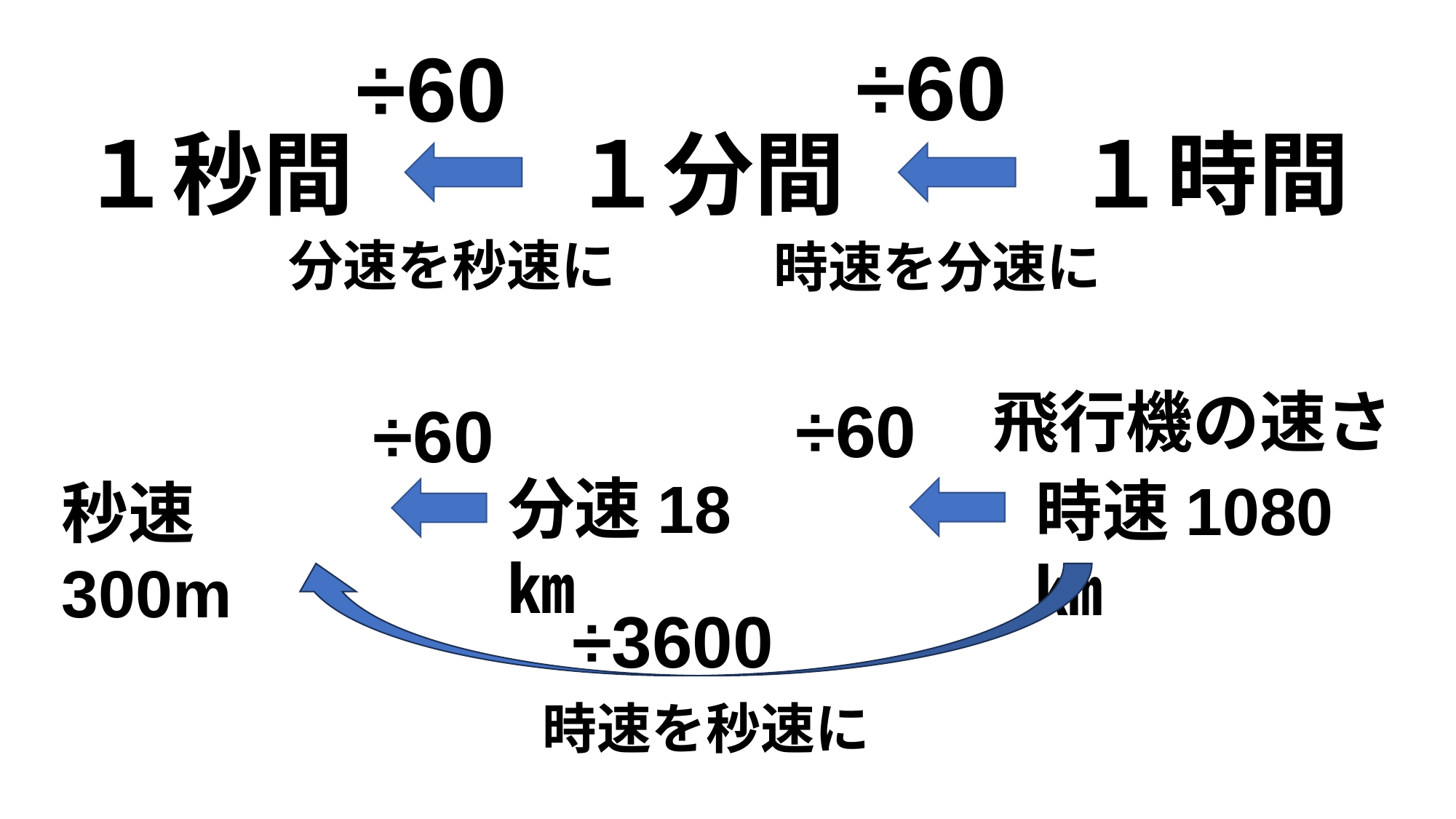

÷60
÷60
１時間
１分間
１秒間

分速を秒速に
時速を分速に
飛行機の速さ
÷60
÷60
分速18㎞
時速1080㎞
秒速300m

÷3600
時速を秒速に